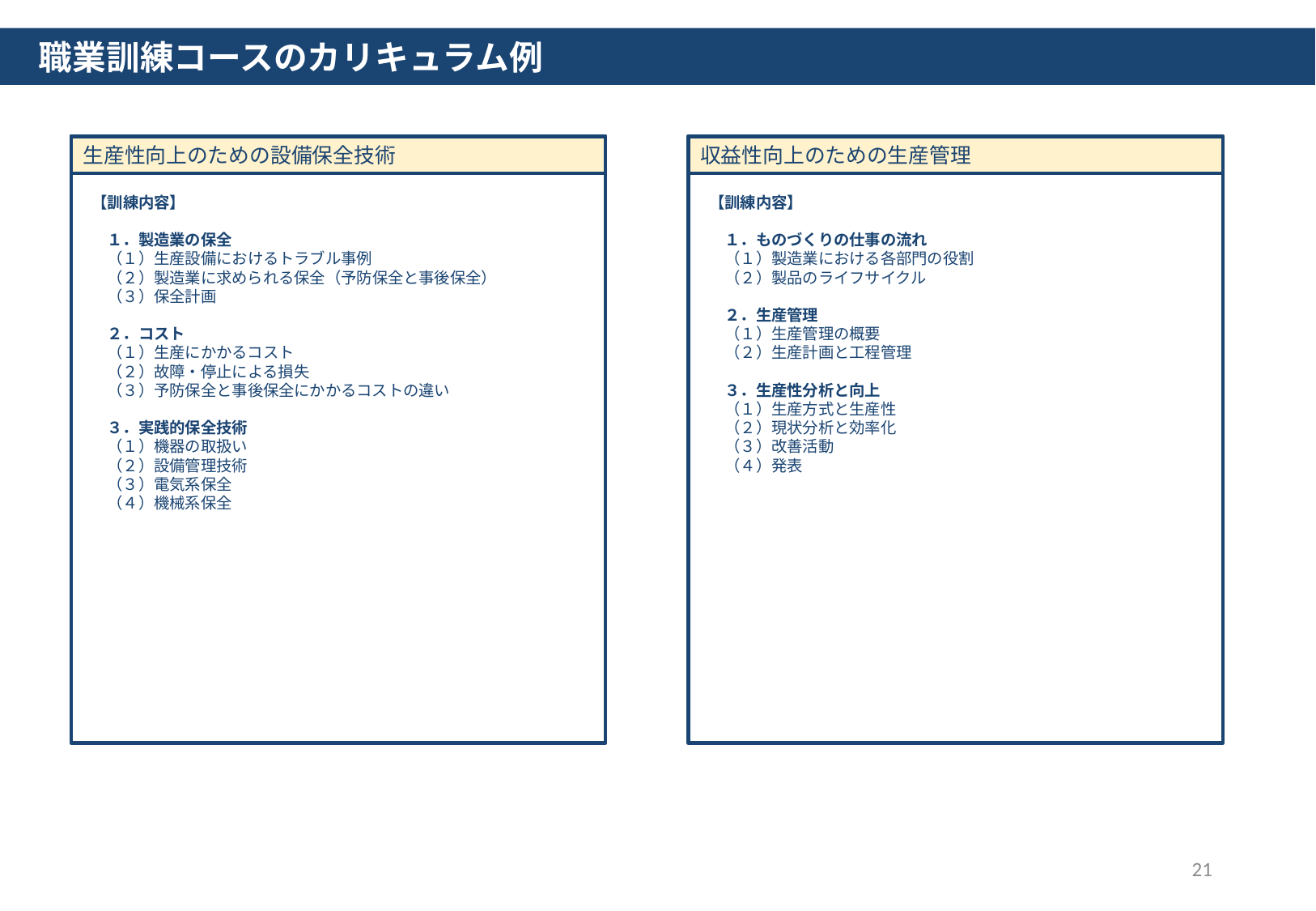

職業訓練コースのカリキュラム例

生産性向上のための設備保全技術
【訓練内容】

　１．製造業の保全
　（１）生産設備におけるトラブル事例
　（２）製造業に求められる保全（予防保全と事後保全）
　（３）保全計画

　２．コスト
　（１）生産にかかるコスト
　（２）故障・停止による損失
　（３）予防保全と事後保全にかかるコストの違い

　３．実践的保全技術
　（１）機器の取扱い
　（２）設備管理技術
　（３）電気系保全
　（４）機械系保全

収益性向上のための生産管理
【訓練内容】

　１．ものづくりの仕事の流れ
　（１）製造業における各部門の役割
　（２）製品のライフサイクル

　２．生産管理
　（１）生産管理の概要
　（２）生産計画と工程管理

　３．生産性分析と向上
　（１）生産方式と生産性
　（２）現状分析と効率化
　（３）改善活動
　（４）発表
21